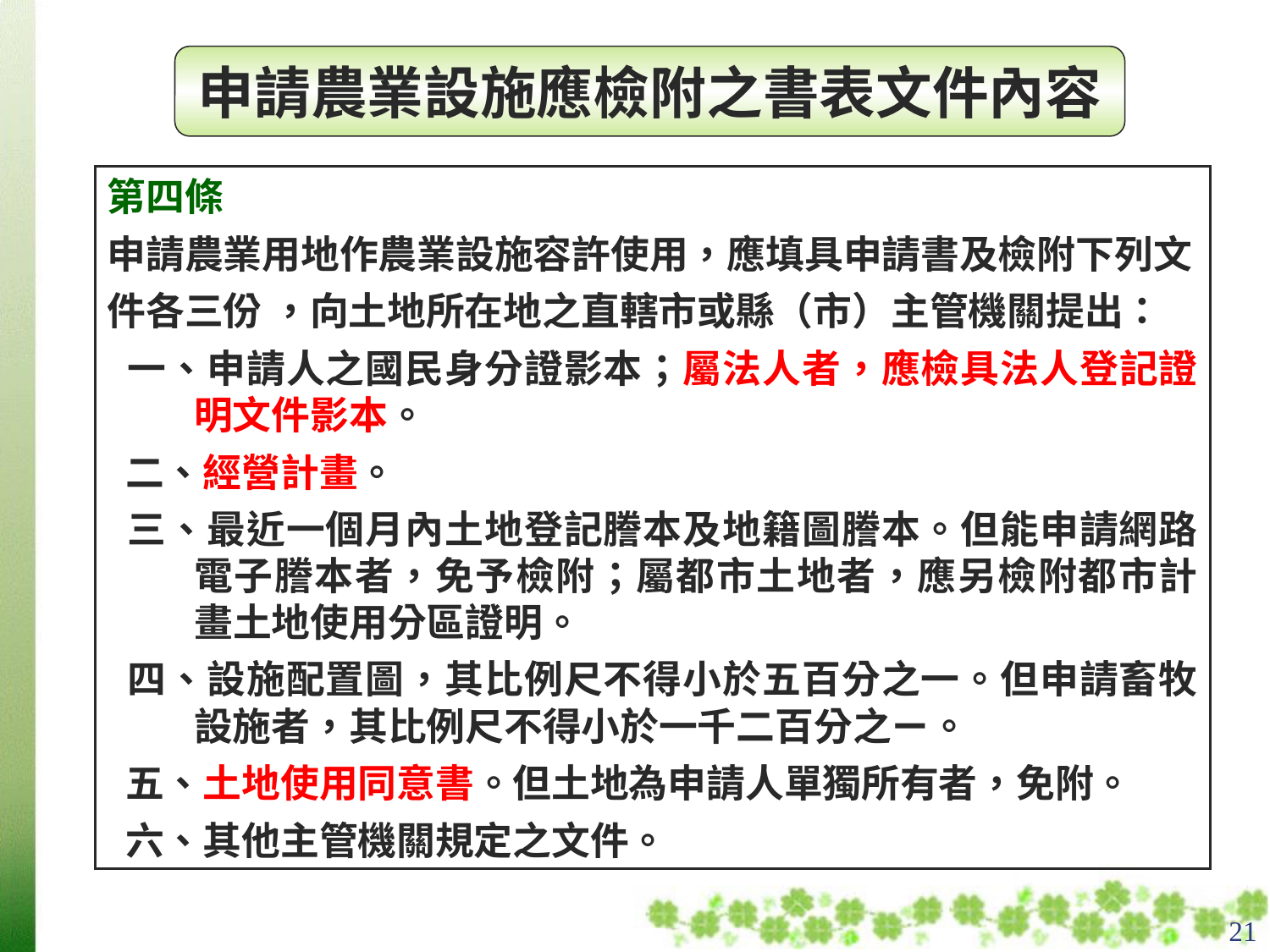

申請農業設施應檢附之書表文件內容
第四條
申請農業用地作農業設施容許使用，應填具申請書及檢附下列文
件各三份 ，向土地所在地之直轄市或縣（市）主管機關提出：
 一、申請人之國民身分證影本；屬法人者，應檢具法人登記證明文件影本。
 二、經營計畫。
 三、最近一個月內土地登記謄本及地籍圖謄本。但能申請網路電子謄本者，免予檢附；屬都市土地者，應另檢附都市計畫土地使用分區證明。
 四、設施配置圖，其比例尺不得小於五百分之一。但申請畜牧設施者，其比例尺不得小於一千二百分之ㄧ。
 五、土地使用同意書。但土地為申請人單獨所有者，免附。
 六、其他主管機關規定之文件。
21